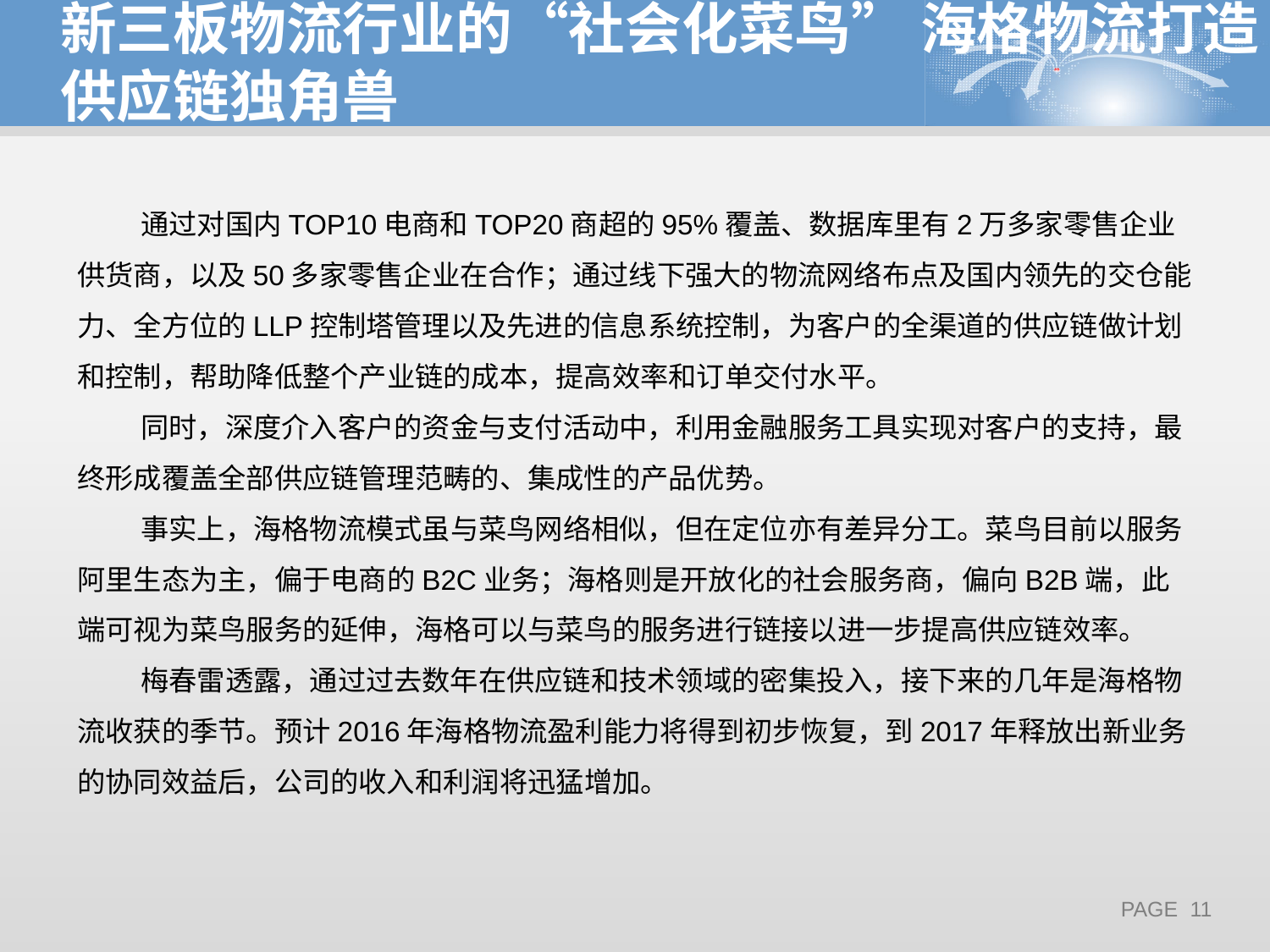

新三板物流行业的“社会化菜鸟” 海格物流打造供应链独角兽
通过对国内TOP10电商和TOP20商超的95%覆盖、数据库里有2万多家零售企业供货商，以及50多家零售企业在合作；通过线下强大的物流网络布点及国内领先的交仓能力、全方位的LLP控制塔管理以及先进的信息系统控制，为客户的全渠道的供应链做计划和控制，帮助降低整个产业链的成本，提高效率和订单交付水平。
同时，深度介入客户的资金与支付活动中，利用金融服务工具实现对客户的支持，最终形成覆盖全部供应链管理范畴的、集成性的产品优势。
事实上，海格物流模式虽与菜鸟网络相似，但在定位亦有差异分工。菜鸟目前以服务阿里生态为主，偏于电商的B2C业务；海格则是开放化的社会服务商，偏向B2B端，此端可视为菜鸟服务的延伸，海格可以与菜鸟的服务进行链接以进一步提高供应链效率。
梅春雷透露，通过过去数年在供应链和技术领域的密集投入，接下来的几年是海格物流收获的季节。预计2016年海格物流盈利能力将得到初步恢复，到2017年释放出新业务的协同效益后，公司的收入和利润将迅猛增加。